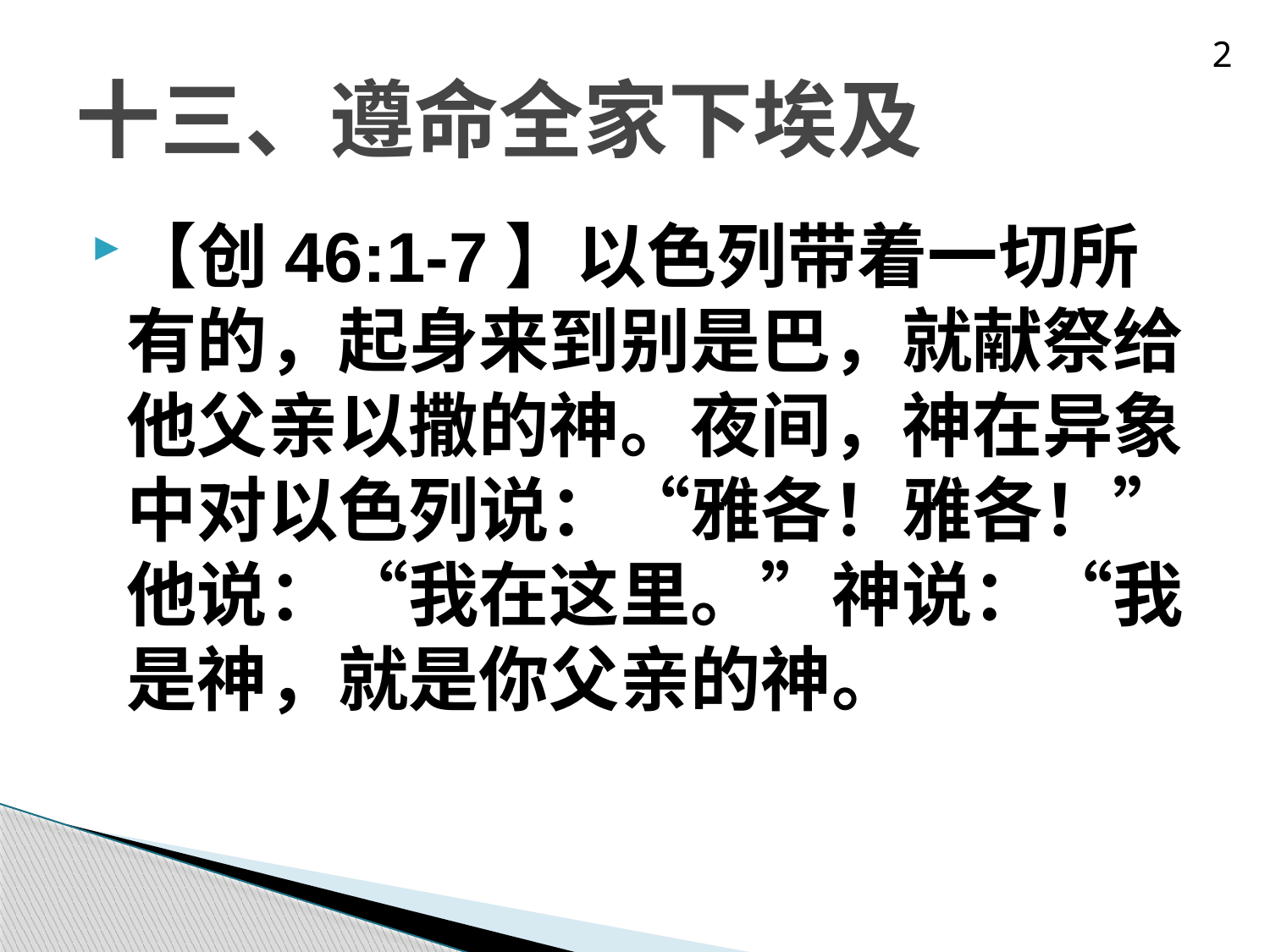

2
# 十三、遵命全家下埃及
【创46:1-7】以色列带着一切所有的，起身来到别是巴，就献祭给他父亲以撒的神。夜间，神在异象中对以色列说：“雅各！雅各！”他说：“我在这里。”神说：“我是神，就是你父亲的神。